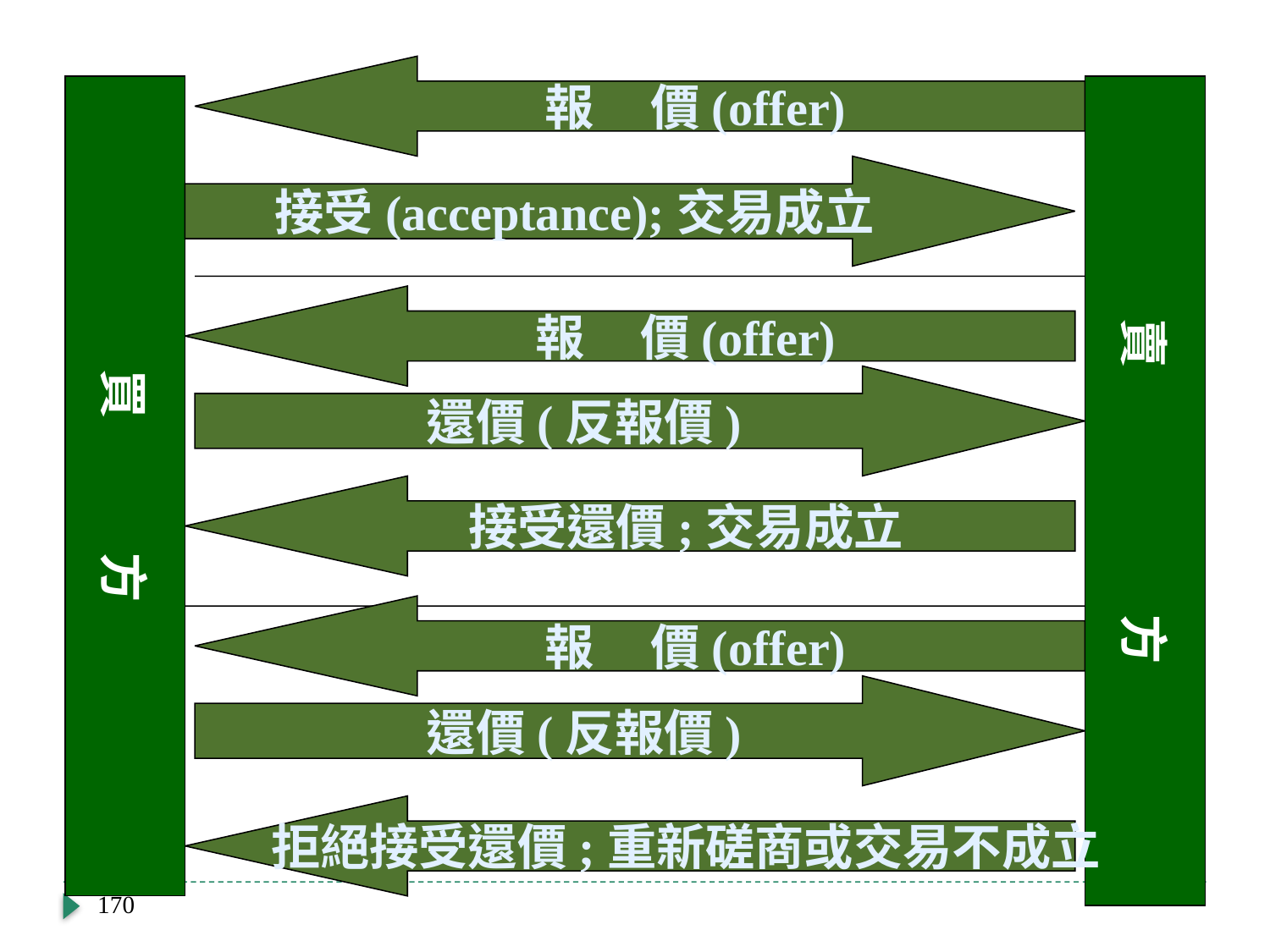

報     價(offer)
買            方
賣                      方
接受(acceptance);交易成立

報     價(offer)
還價(反報價)
接受還價;交易成立
報     價(offer)

還價(反報價)
拒絕接受還價;重新磋商或交易不成立
170